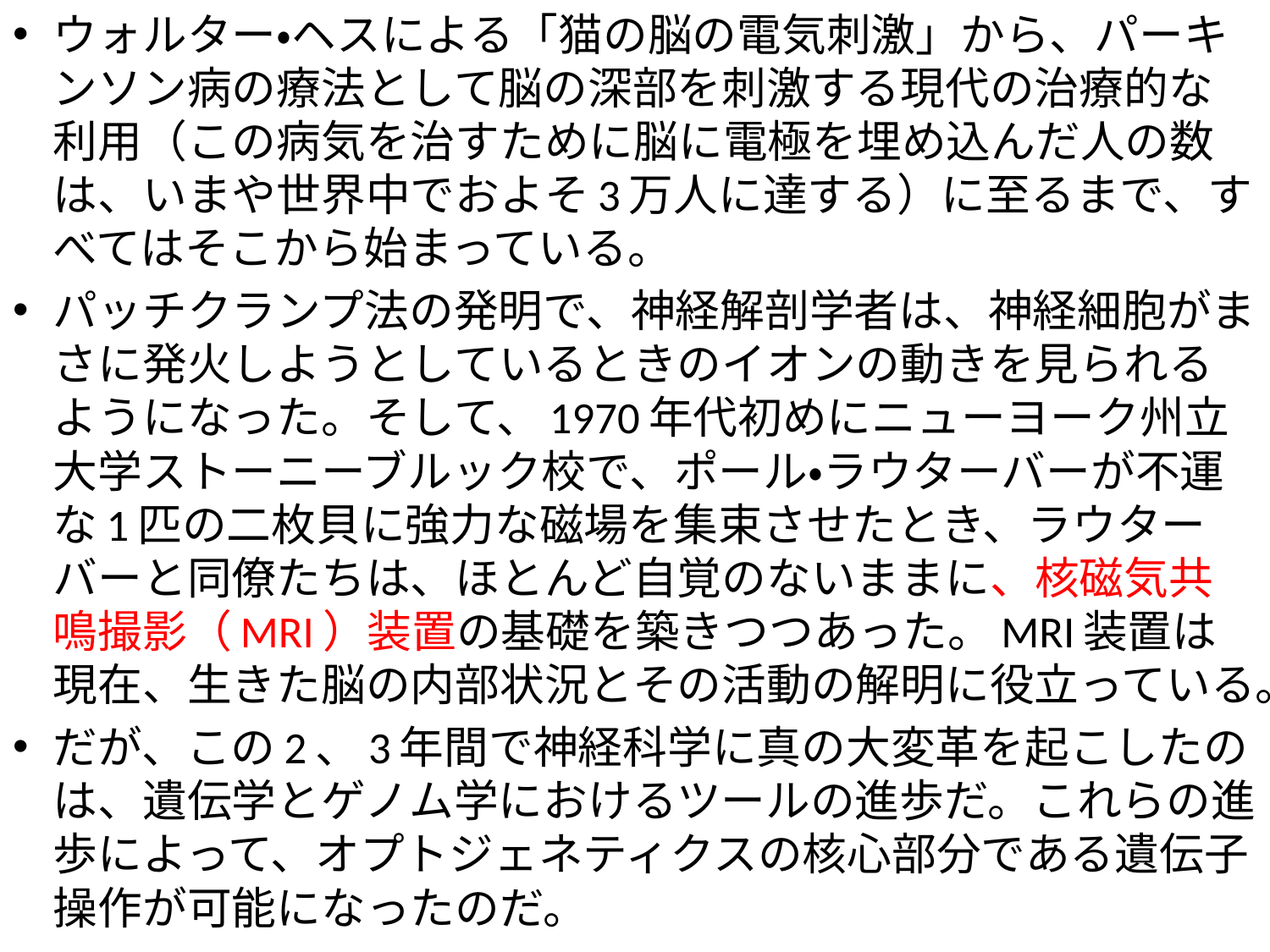

ウォルター・ヘスによる「猫の脳の電気刺激」から、パーキンソン病の療法として脳の深部を刺激する現代の治療的な利用（この病気を治すために脳に電極を埋め込んだ人の数は、いまや世界中でおよそ3万人に達する）に至るまで、すべてはそこから始まっている。
パッチクランプ法の発明で、神経解剖学者は、神経細胞がまさに発火しようとしているときのイオンの動きを見られるようになった。そして、1970年代初めにニューヨーク州立大学ストーニーブルック校で、ポール・ラウターバーが不運な1匹の二枚貝に強力な磁場を集束させたとき、ラウターバーと同僚たちは、ほとんど自覚のないままに、核磁気共鳴撮影（MRI）装置の基礎を築きつつあった。MRI装置は現在、生きた脳の内部状況とその活動の解明に役立っている。
だが、この2、3年間で神経科学に真の大変革を起こしたのは、遺伝学とゲノム学におけるツールの進歩だ。これらの進歩によって、オプトジェネティクスの核心部分である遺伝子操作が可能になったのだ。